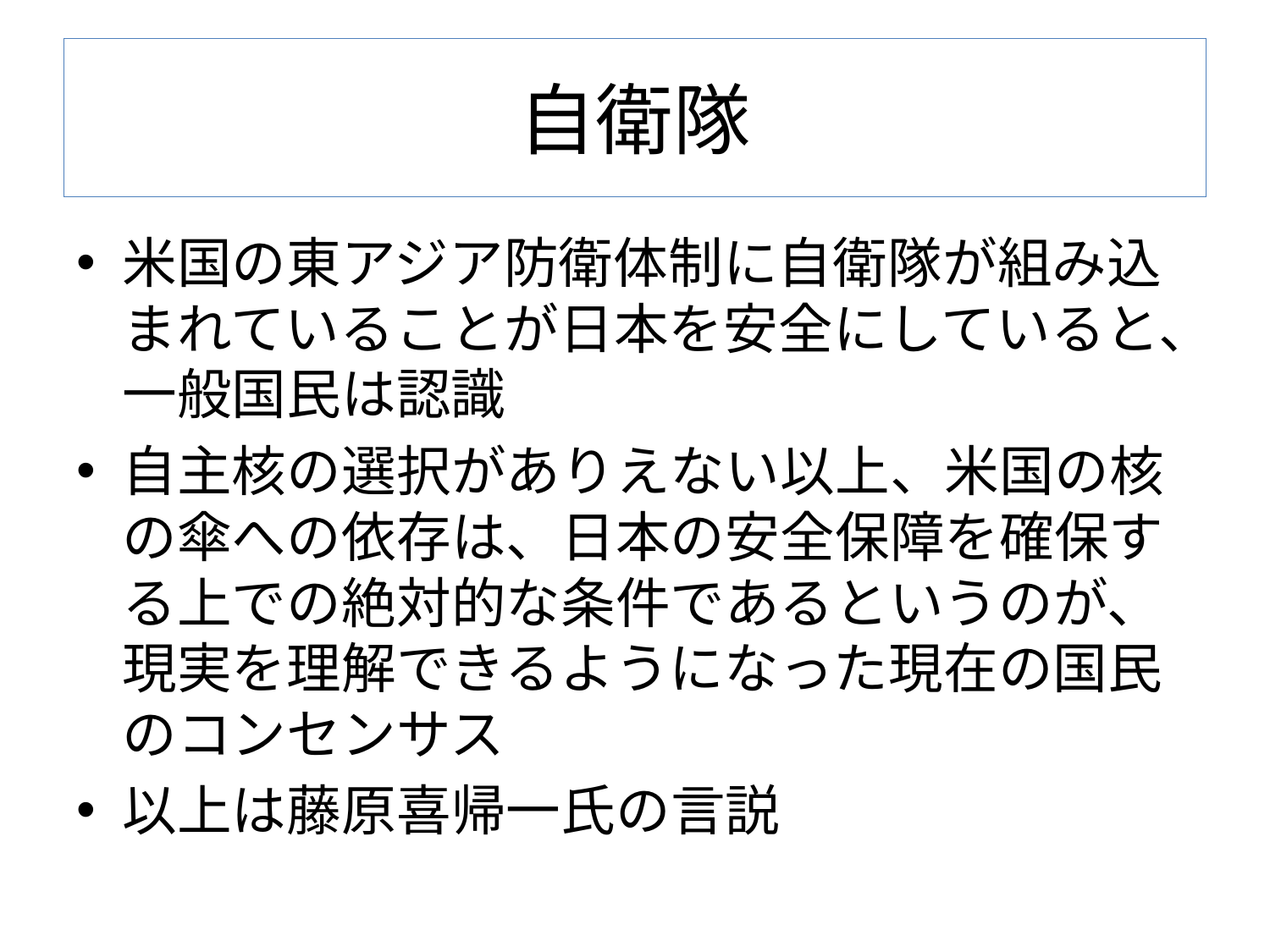

# 自衛隊
米国の東アジア防衛体制に自衛隊が組み込まれていることが日本を安全にしていると、一般国民は認識
自主核の選択がありえない以上、米国の核の傘への依存は、日本の安全保障を確保する上での絶対的な条件であるというのが、現実を理解できるようになった現在の国民のコンセンサス
以上は藤原喜帰一氏の言説